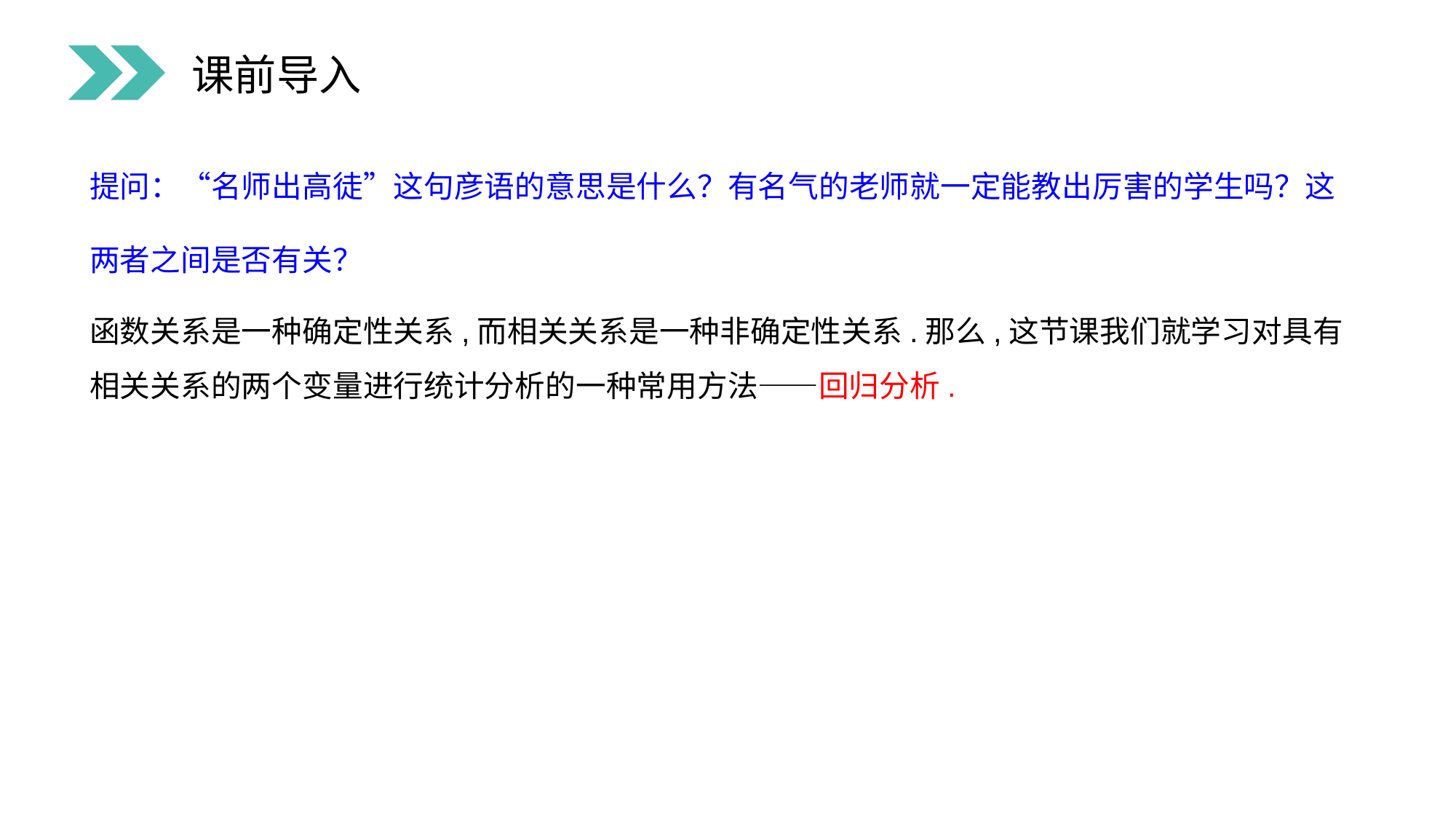

课前导入
提问：“名师出高徒”这句彦语的意思是什么？有名气的老师就一定能教出厉害的学生吗？这两者之间是否有关？
函数关系是一种确定性关系,而相关关系是一种非确定性关系.那么,这节课我们就学习对具有相关关系的两个变量进行统计分析的一种常用方法——回归分析.